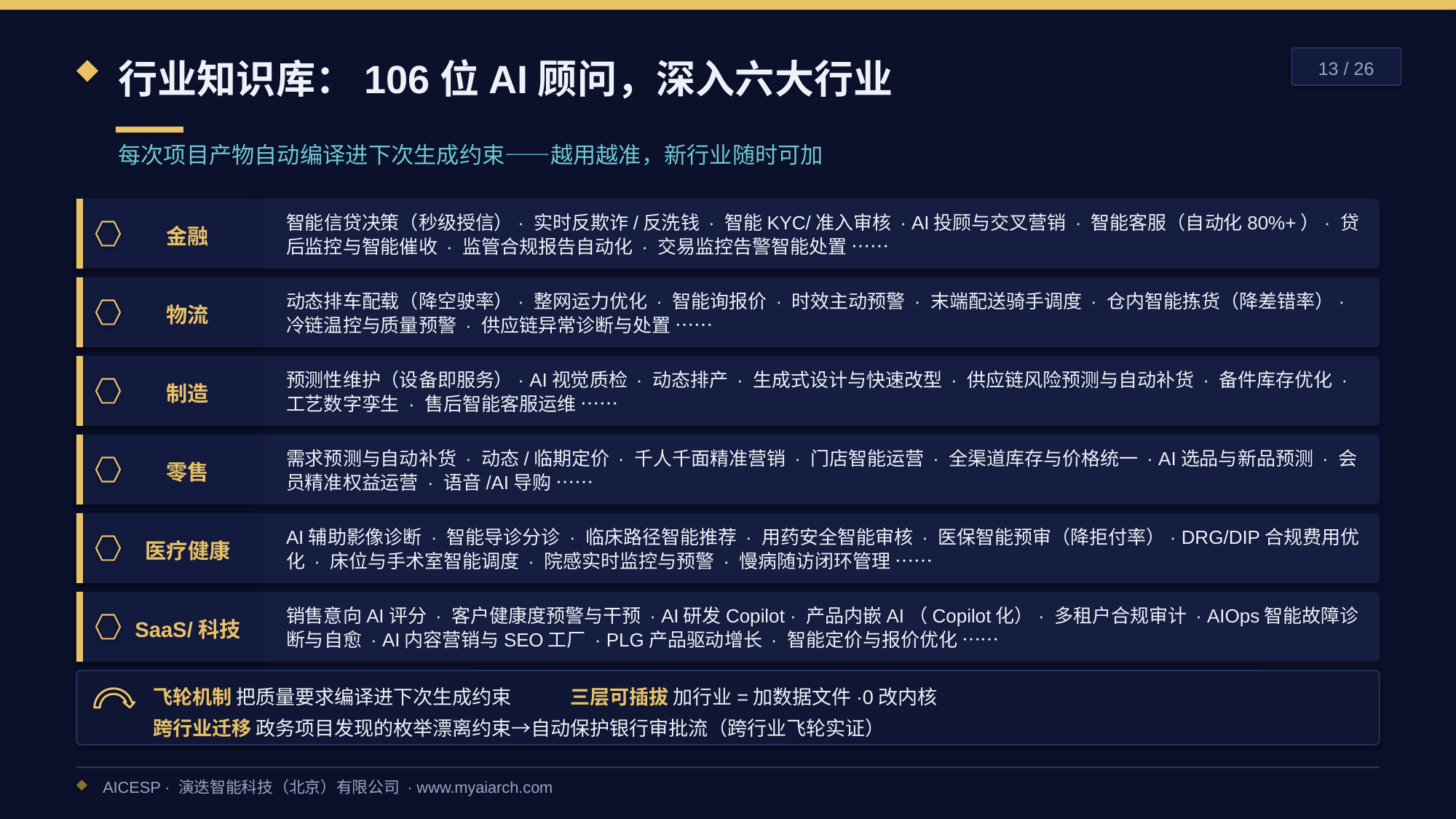

行业知识库：106位AI顾问，深入六大行业

13 / 26

每次项目产物自动编译进下次生成约束——越用越准，新行业随时可加

金融
智能信贷决策（秒级授信）· 实时反欺诈/反洗钱 · 智能KYC/准入审核 · AI投顾与交叉营销 · 智能客服（自动化80%+）· 贷后监控与智能催收 · 监管合规报告自动化 · 交易监控告警智能处置 ……

物流
动态排车配载（降空驶率）· 整网运力优化 · 智能询报价 · 时效主动预警 · 末端配送骑手调度 · 仓内智能拣货（降差错率）· 冷链温控与质量预警 · 供应链异常诊断与处置 ……

制造
预测性维护（设备即服务）· AI视觉质检 · 动态排产 · 生成式设计与快速改型 · 供应链风险预测与自动补货 · 备件库存优化 · 工艺数字孪生 · 售后智能客服运维 ……

零售
需求预测与自动补货 · 动态/临期定价 · 千人千面精准营销 · 门店智能运营 · 全渠道库存与价格统一 · AI选品与新品预测 · 会员精准权益运营 · 语音/AI导购 ……

医疗健康
AI辅助影像诊断 · 智能导诊分诊 · 临床路径智能推荐 · 用药安全智能审核 · 医保智能预审（降拒付率）· DRG/DIP合规费用优化 · 床位与手术室智能调度 · 院感实时监控与预警 · 慢病随访闭环管理 ……

SaaS/科技
销售意向AI评分 · 客户健康度预警与干预 · AI研发Copilot · 产品内嵌AI（Copilot化）· 多租户合规审计 · AIOps智能故障诊断与自愈 · AI内容营销与SEO工厂 · PLG产品驱动增长 · 智能定价与报价优化 ……

飞轮机制 把质量要求编译进下次生成约束　　　三层可插拔 加行业=加数据文件·0改内核
跨行业迁移 政务项目发现的枚举漂离约束→自动保护银行审批流（跨行业飞轮实证）

AICESP · 演迭智能科技（北京）有限公司 · www.myaiarch.com